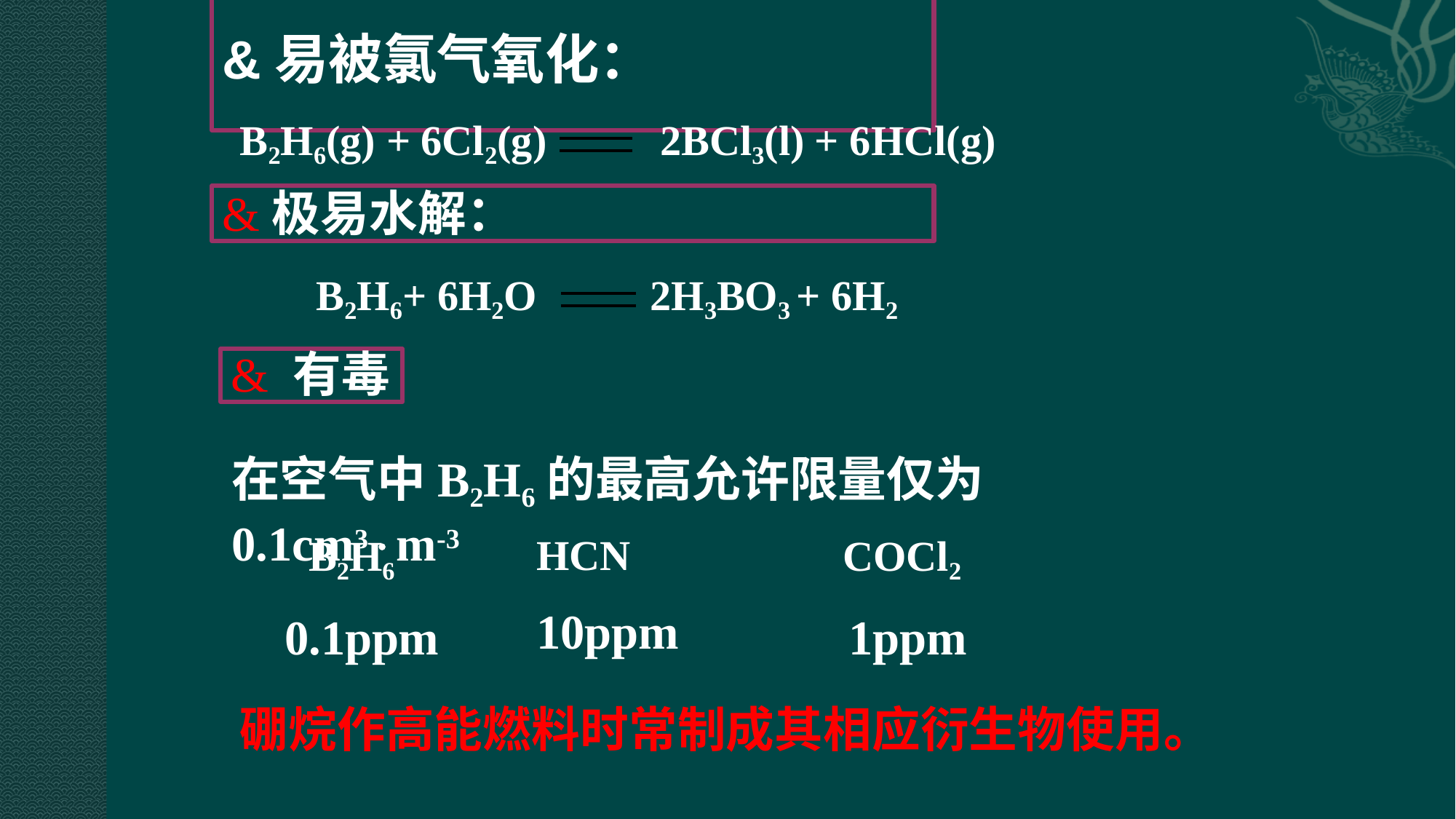

# &易被氯气氧化：
B2H6(g) + 6Cl2(g)	2BCl3(l) + 6HCl(g)

&极易水解：
B2H6+ 6H2O	2H3BO3 + 6H2

& 有毒
在空气中B2H6的最高允许限量仅为0.1cm3⋅m-3
B2H6
0.1ppm
HCN
10ppm
COCl2
1ppm
硼烷作高能燃料时常制成其相应衍生物使用。